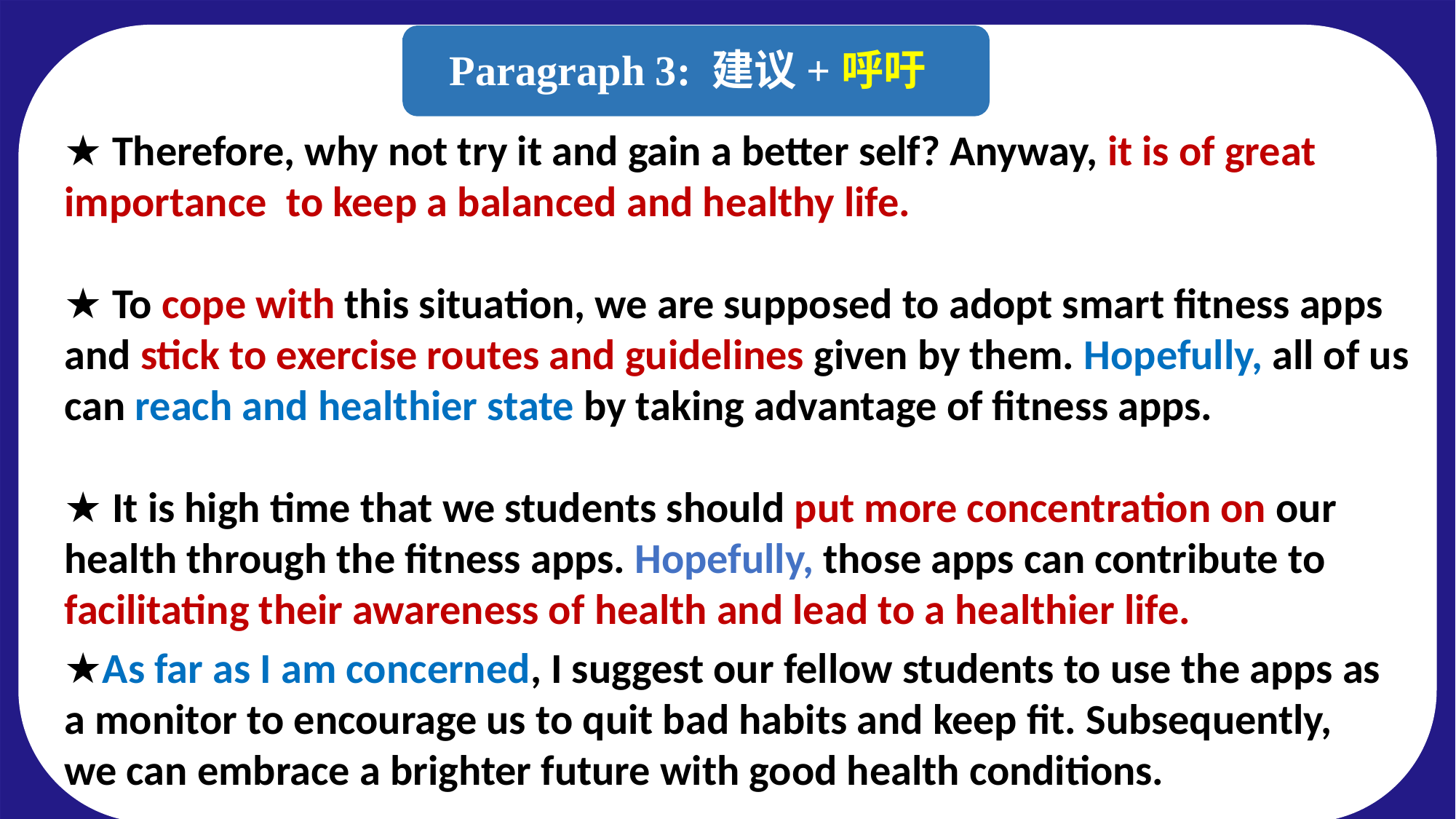

Paragraph 3: 建议+呼吁

★ Therefore, why not try it and gain a better self? Anyway, it is of great importance  to keep a balanced and healthy life.

★ To cope with this situation, we are supposed to adopt smart fitness apps and stick to exercise routes and guidelines given by them. Hopefully, all of us can reach and healthier state by taking advantage of fitness apps.

★ It is high time that we students should put more concentration on our health through the fitness apps. Hopefully, those apps can contribute to facilitating their awareness of health and lead to a healthier life.
★As far as I am concerned, I suggest our fellow students to use the apps as a monitor to encourage us to quit bad habits and keep fit. Subsequently, we can embrace a brighter future with good health conditions.